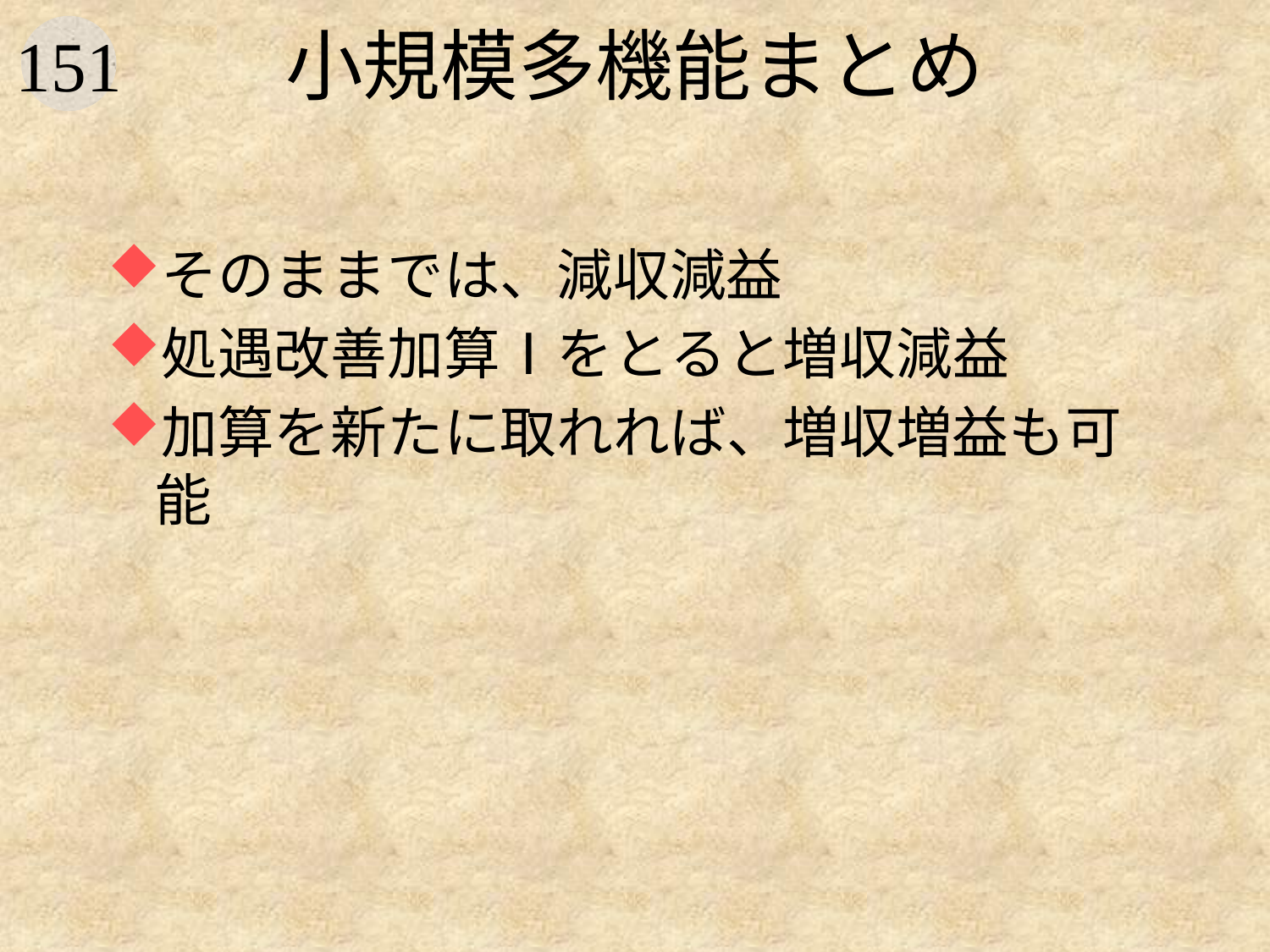

# 小規模多機能まとめ
そのままでは、減収減益
処遇改善加算Ⅰをとると増収減益
加算を新たに取れれば、増収増益も可能